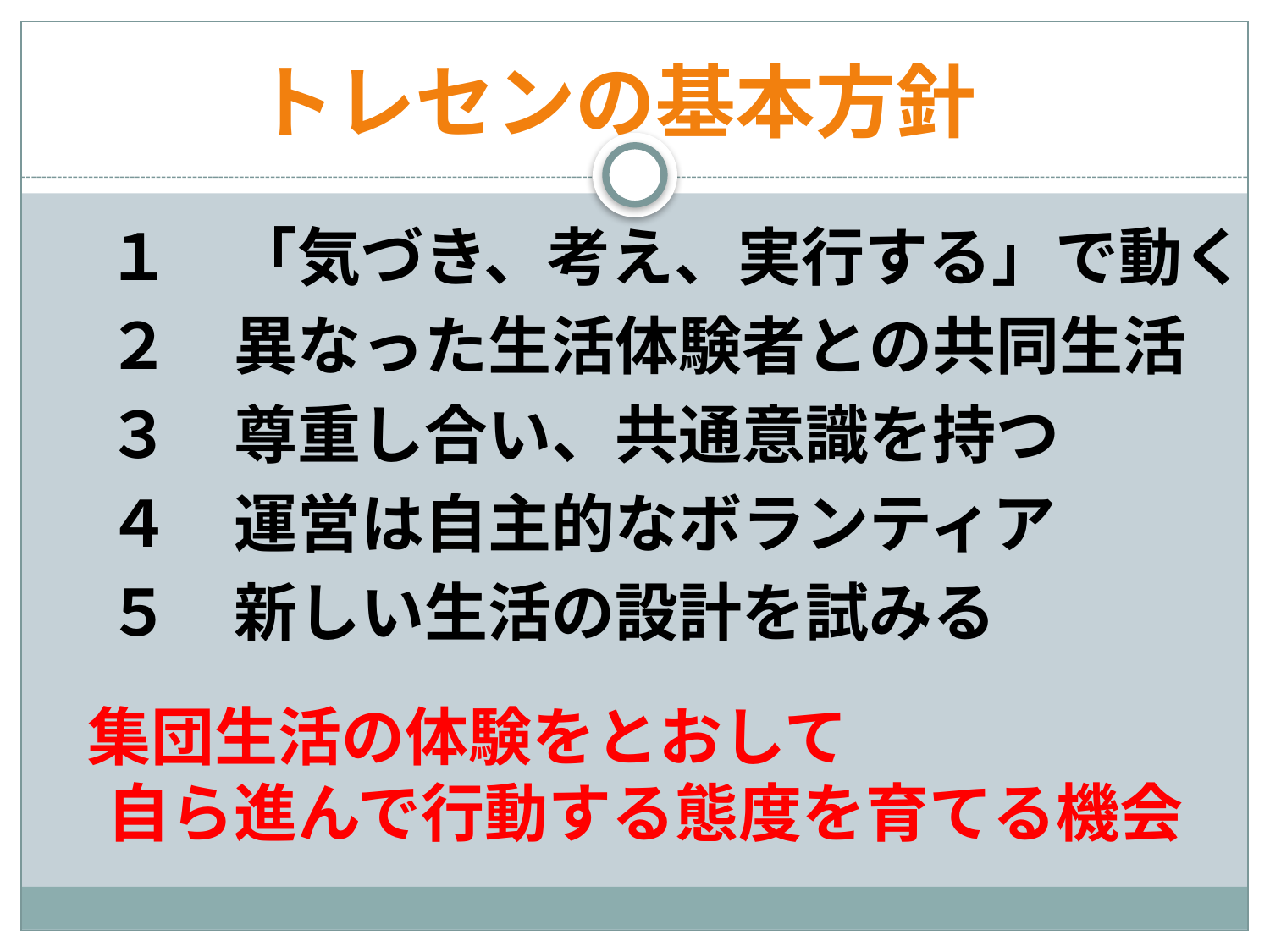

# トレセンの基本方針
１　「気づき、考え、実行する」で動く
２　異なった生活体験者との共同生活
３　尊重し合い、共通意識を持つ
４　運営は自主的なボランティア
５　新しい生活の設計を試みる

集団生活の体験をとおして
自ら進んで行動する態度を育てる機会